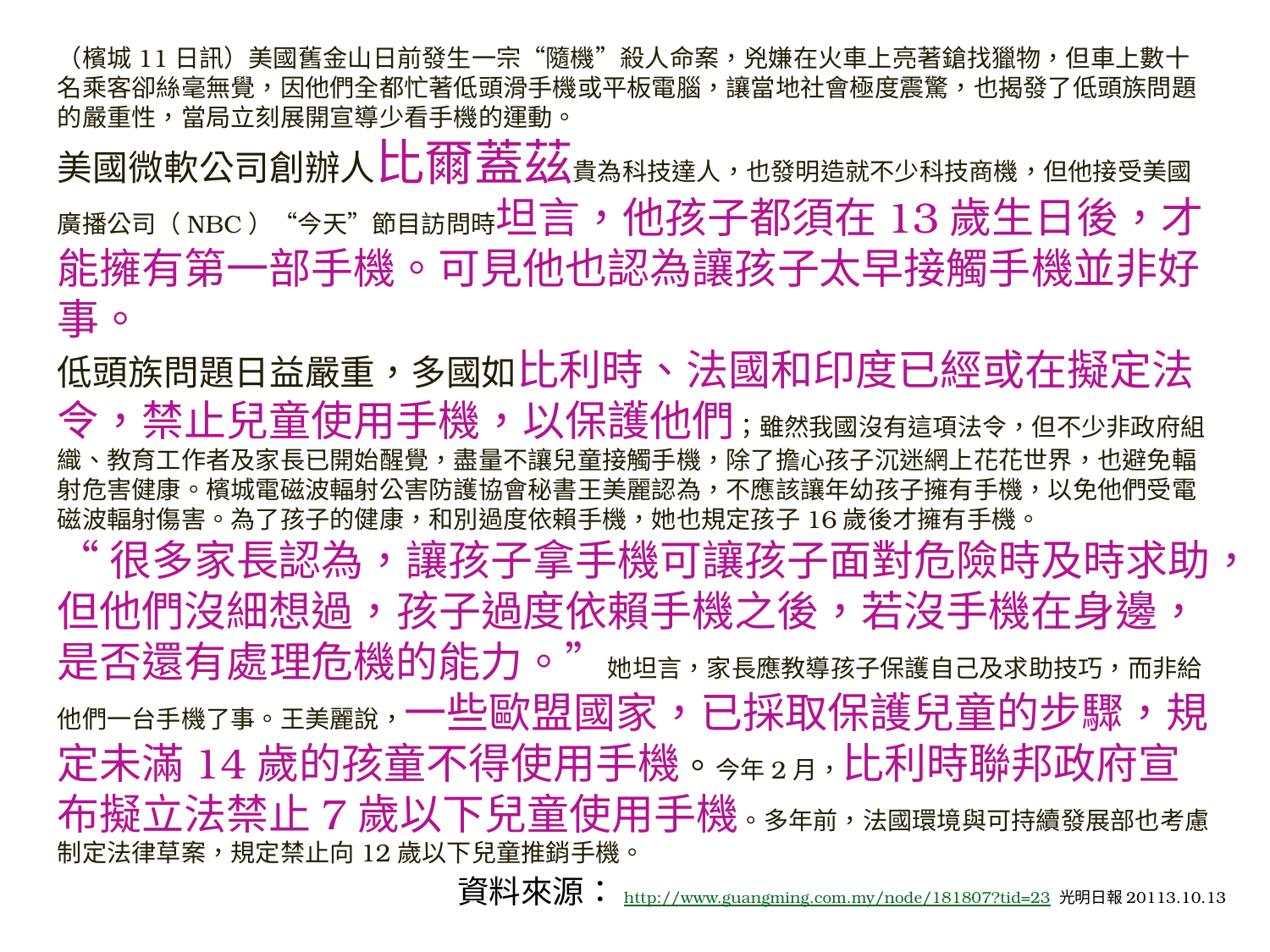

（檳城11日訊）美國舊金山日前發生一宗“隨機”殺人命案，兇嫌在火車上亮著鎗找獵物，但車上數十名乘客卻絲毫無覺，因他們全都忙著低頭滑手機或平板電腦，讓當地社會極度震驚，也揭發了低頭族問題的嚴重性，當局立刻展開宣導少看手機的運動。
美國微軟公司創辦人比爾蓋茲貴為科技達人，也發明造就不少科技商機，但他接受美國廣播公司（NBC）“今天”節目訪問時坦言，他孩子都須在13歲生日後，才能擁有第一部手機。可見他也認為讓孩子太早接觸手機並非好事。
低頭族問題日益嚴重，多國如比利時、法國和印度已經或在擬定法令，禁止兒童使用手機，以保護他們；雖然我國沒有這項法令，但不少非政府組織、教育工作者及家長已開始醒覺，盡量不讓兒童接觸手機，除了擔心孩子沉迷網上花花世界，也避免輻射危害健康。檳城電磁波輻射公害防護協會秘書王美麗認為，不應該讓年幼孩子擁有手機，以免他們受電磁波輻射傷害。為了孩子的健康，和別過度依賴手機，她也規定孩子16歲後才擁有手機。
“很多家長認為，讓孩子拿手機可讓孩子面對危險時及時求助，但他們沒細想過，孩子過度依賴手機之後，若沒手機在身邊，是否還有處理危機的能力。”她坦言，家長應教導孩子保護自己及求助技巧，而非給他們一台手機了事。王美麗說，一些歐盟國家，已採取保護兒童的步驟，規定未滿14歲的孩童不得使用手機。今年2月，比利時聯邦政府宣布擬立法禁止7歲以下兒童使用手機。多年前，法國環境與可持續發展部也考慮制定法律草案，規定禁止向12歲以下兒童推銷手機。
資料來源：http://www.guangming.com.my/node/181807?tid=23 光明日報20113.10.13
22